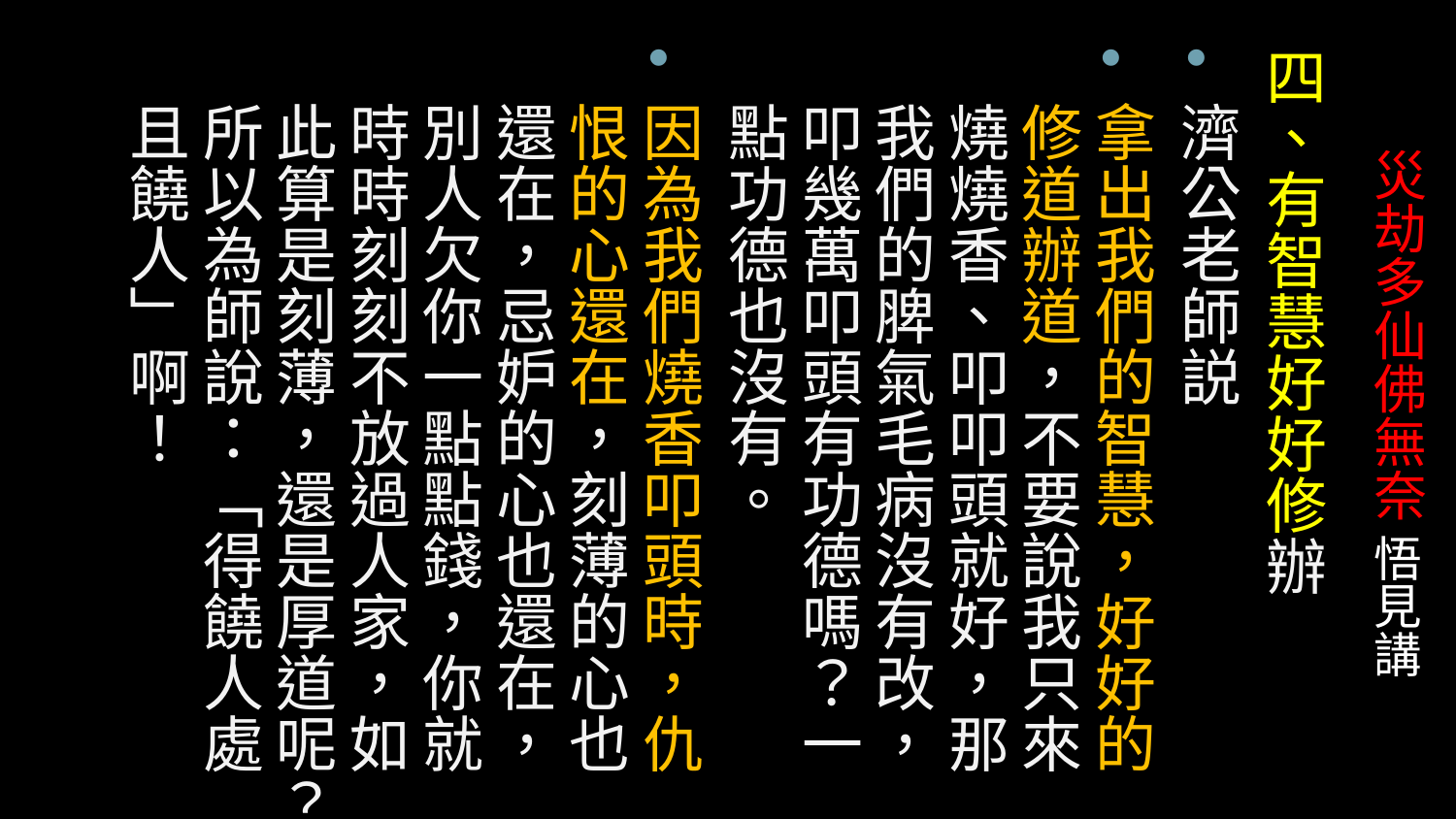

四、有智慧好好修辦
濟公老師説
拿出我們的智慧，好好的修道辦道，不要說我只來燒燒香、叩叩頭就好，那我們的脾氣毛病沒有改，叩幾萬叩頭有功德嗎？一點功德也沒有。
因為我們燒香叩頭時，仇恨的心還在，刻薄的心也還在，忌妒的心也還在，別人欠你一點點錢，你就時時刻刻不放過人家，如此算是刻薄，還是厚道呢？所以為師說：「得饒人處且饒人」啊！

# 災劫多仙佛無奈 悟見講